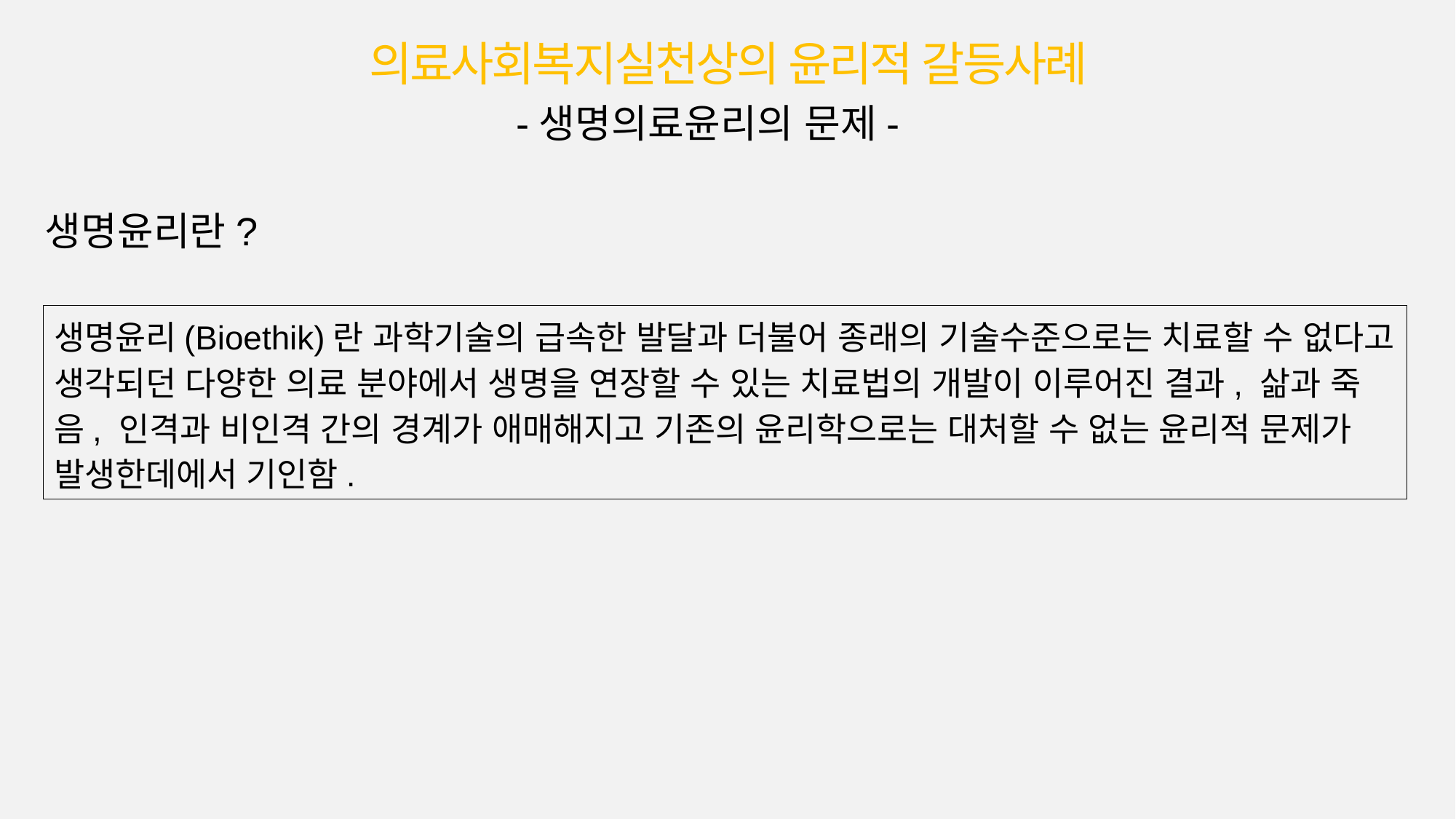

의료사회복지실천상의 윤리적 갈등사례
-생명의료윤리의 문제-
생명윤리란?
생명윤리(Bioethik)란 과학기술의 급속한 발달과 더불어 종래의 기술수준으로는 치료할 수 없다고 생각되던 다양한 의료 분야에서 생명을 연장할 수 있는 치료법의 개발이 이루어진 결과, 삶과 죽음, 인격과 비인격 간의 경계가 애매해지고 기존의 윤리학으로는 대처할 수 없는 윤리적 문제가 발생한데에서 기인함.